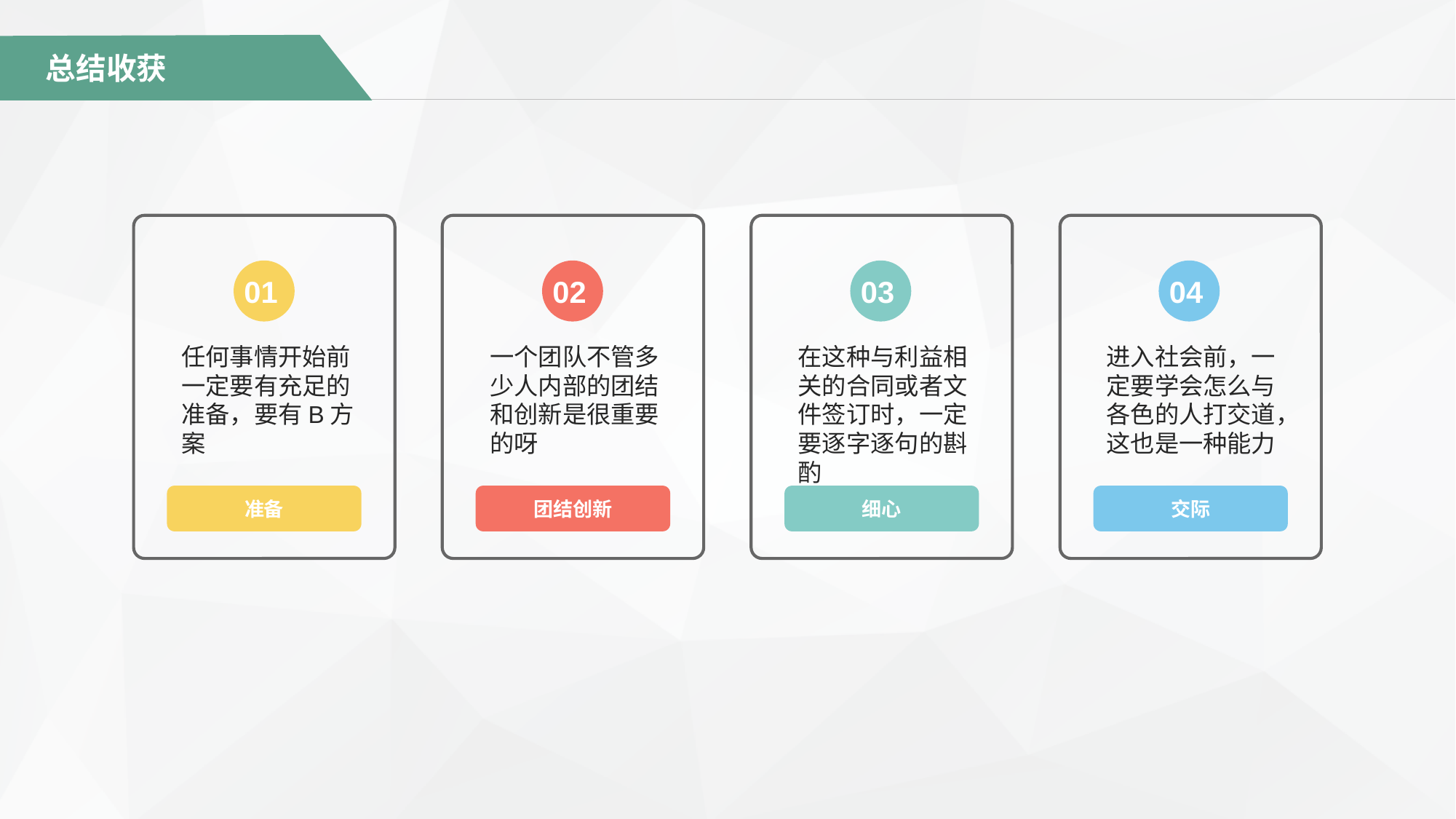

总结收获

准备

团结创新

细心

交际

01
任何事情开始前一定要有充足的准备，要有B方案

02
一个团队不管多少人内部的团结和创新是很重要的呀

03
在这种与利益相关的合同或者文件签订时，一定要逐字逐句的斟酌

04
进入社会前，一定要学会怎么与各色的人打交道，这也是一种能力